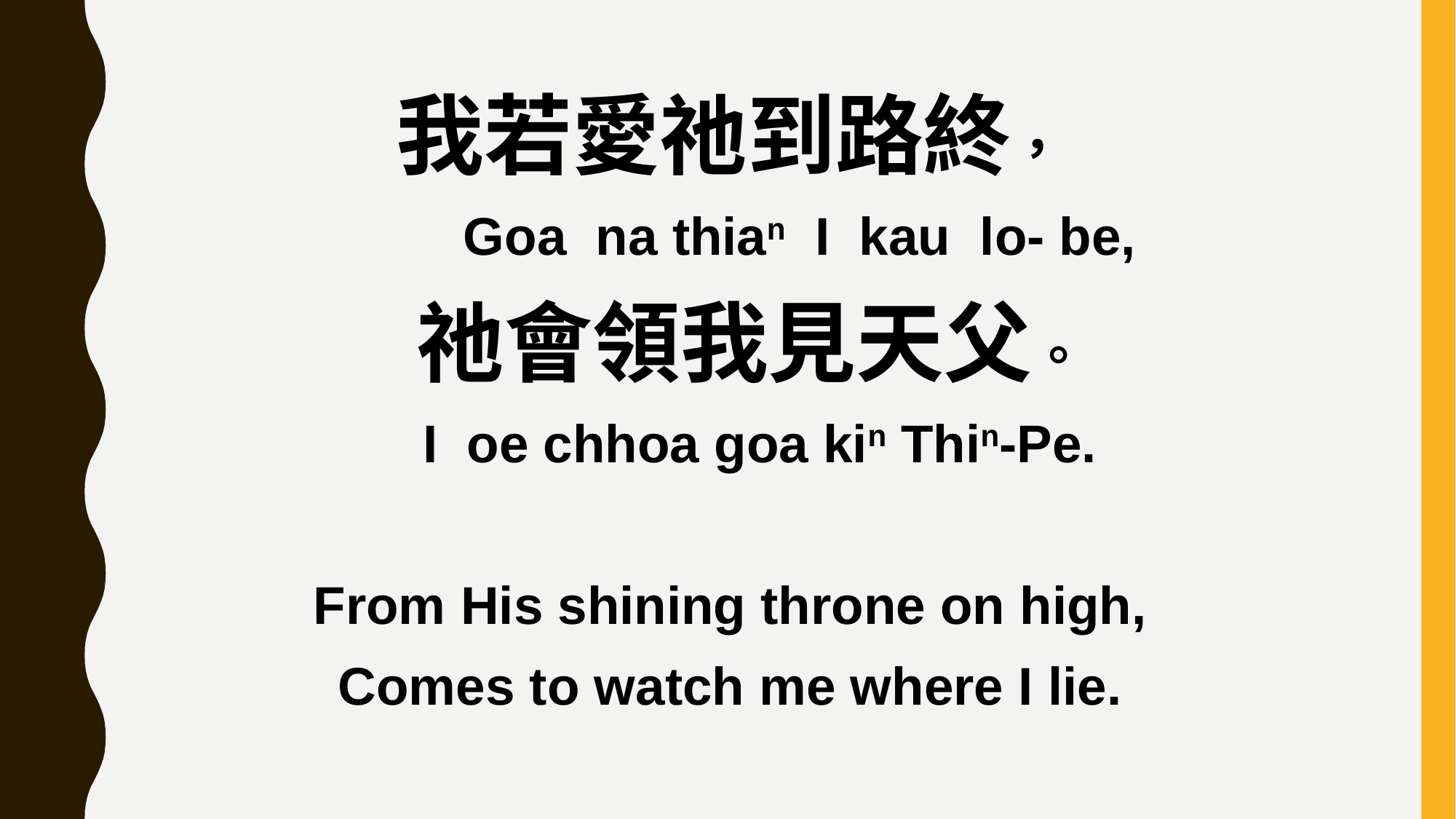

我若愛祂到路終，
                  Goa  na thian  I  kau  lo- be,
 祂會領我見天父。
    I  oe chhoa goa kin Thin-Pe.

From His shining throne on high,
Comes to watch me where I lie.